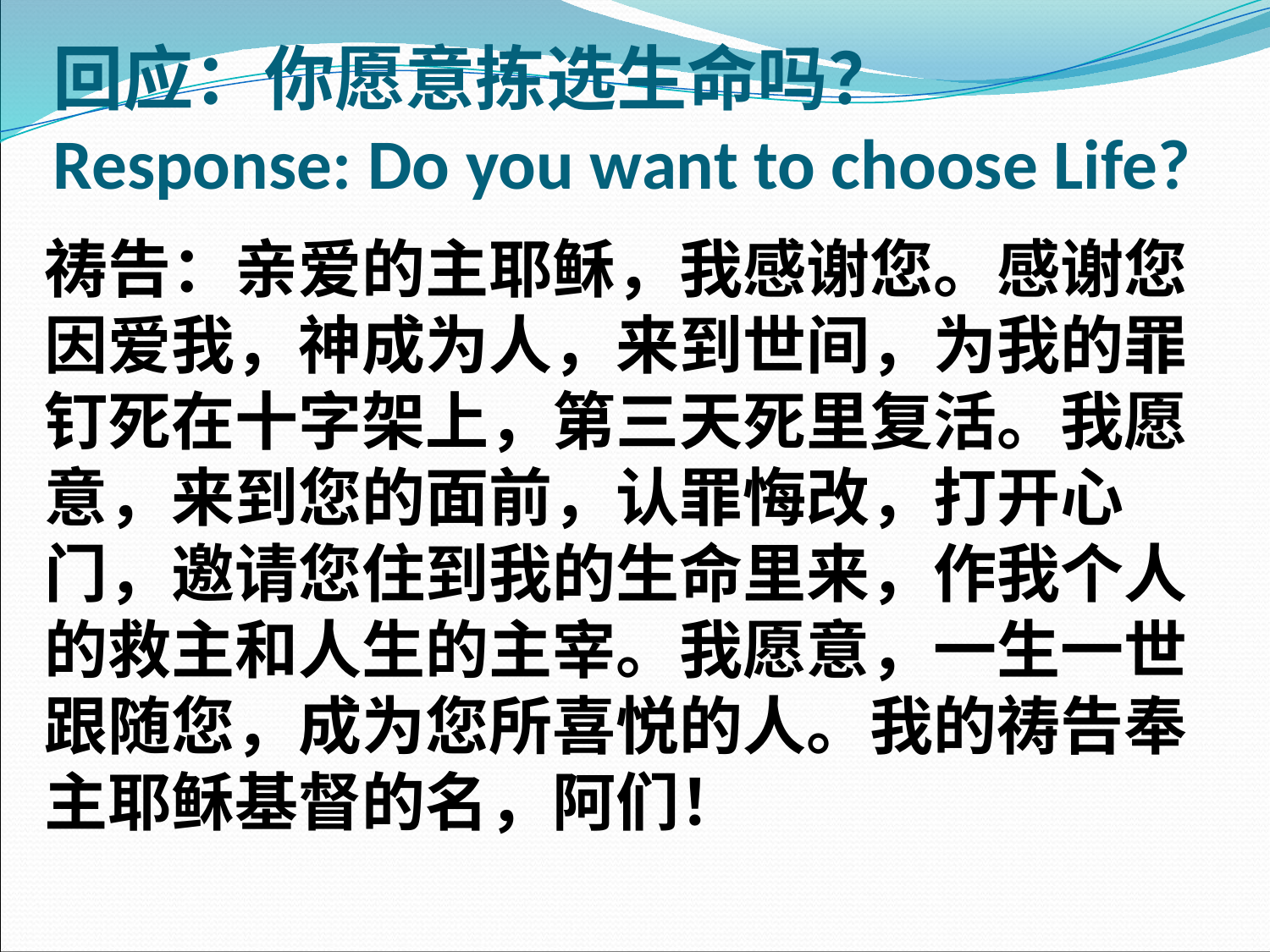

# 回应：你愿意拣选生命吗？ Response: Do you want to choose Life?
祷告：亲爱的主耶稣，我感谢您。感谢您因爱我，神成为人，来到世间，为我的罪钉死在十字架上，第三天死里复活。我愿意，来到您的面前，认罪悔改，打开心门，邀请您住到我的生命里来，作我个人的救主和人生的主宰。我愿意，一生一世跟随您，成为您所喜悦的人。我的祷告奉主耶稣基督的名，阿们！